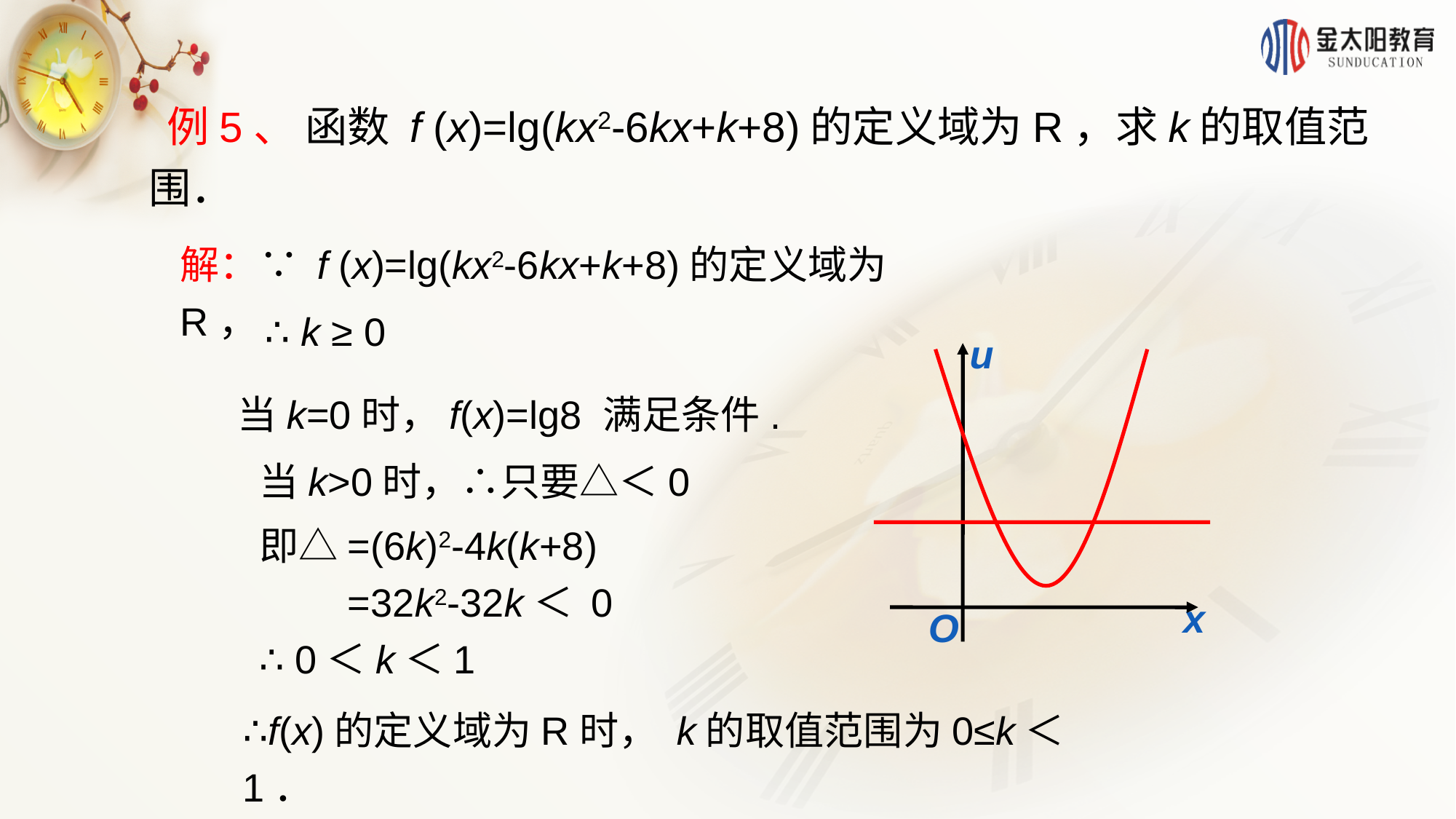

例5、 函数 f (x)=lg(kx2-6kx+k+8)的定义域为R，求k的取值范围．
解：∵ f (x)=lg(kx2-6kx+k+8)的定义域为R，
∴ k ≥ 0
u

x
O

当k=0时，f(x)=lg8 满足条件.
当k>0时，∴只要△＜0
即△=(6k)2-4k(k+8)
　　=32k2-32k＜ 0
∴ 0＜k＜1

∴f(x)的定义域为R时， k的取值范围为0≤k＜1．